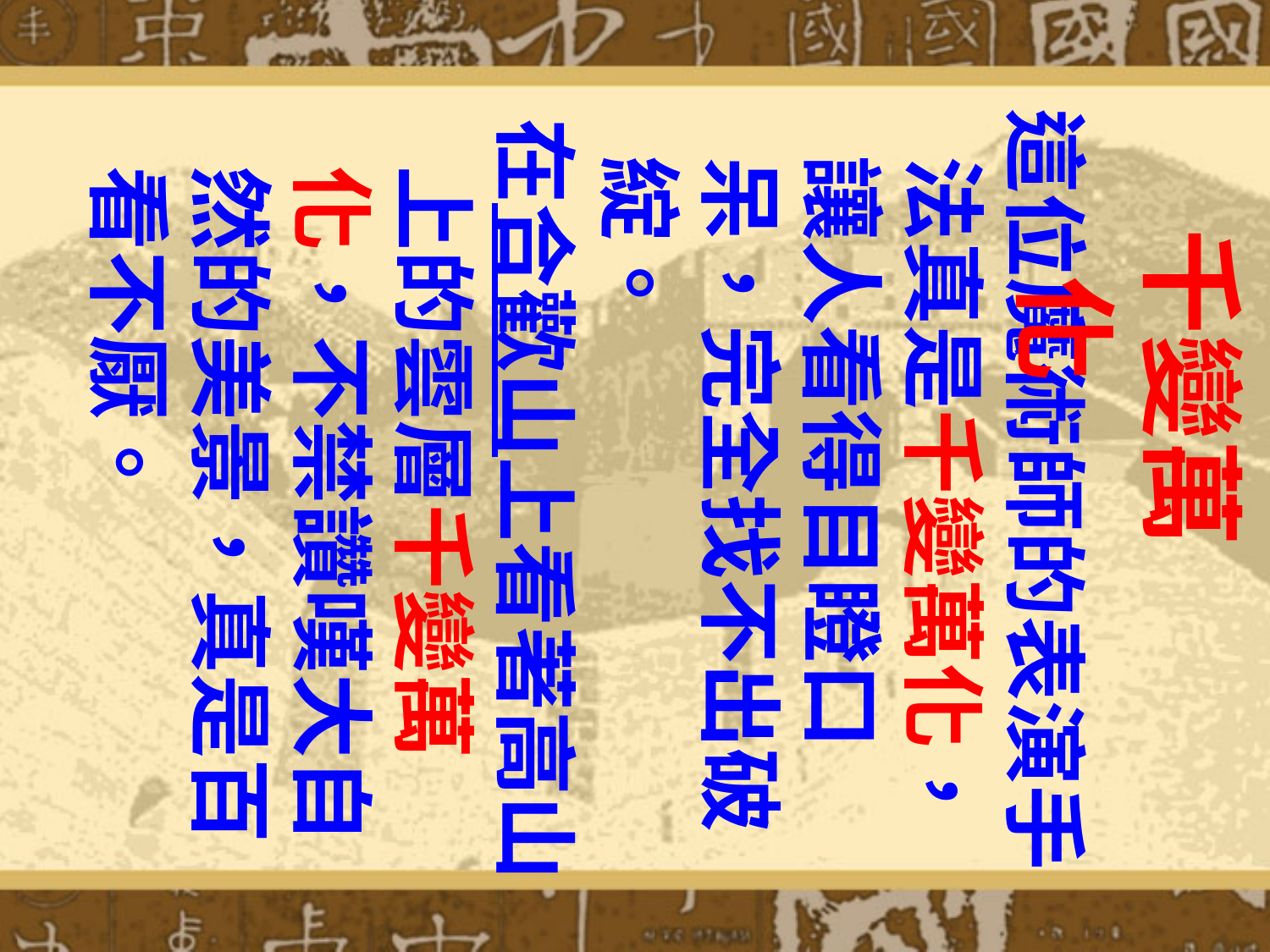

這位魔術師的表演手法真是千變萬化，讓人看得目瞪口呆，完全找不出破綻。
在合歡山上看著高山上的雲層千變萬化，不禁讚嘆大自然的美景，真是百看不厭。
千變萬化